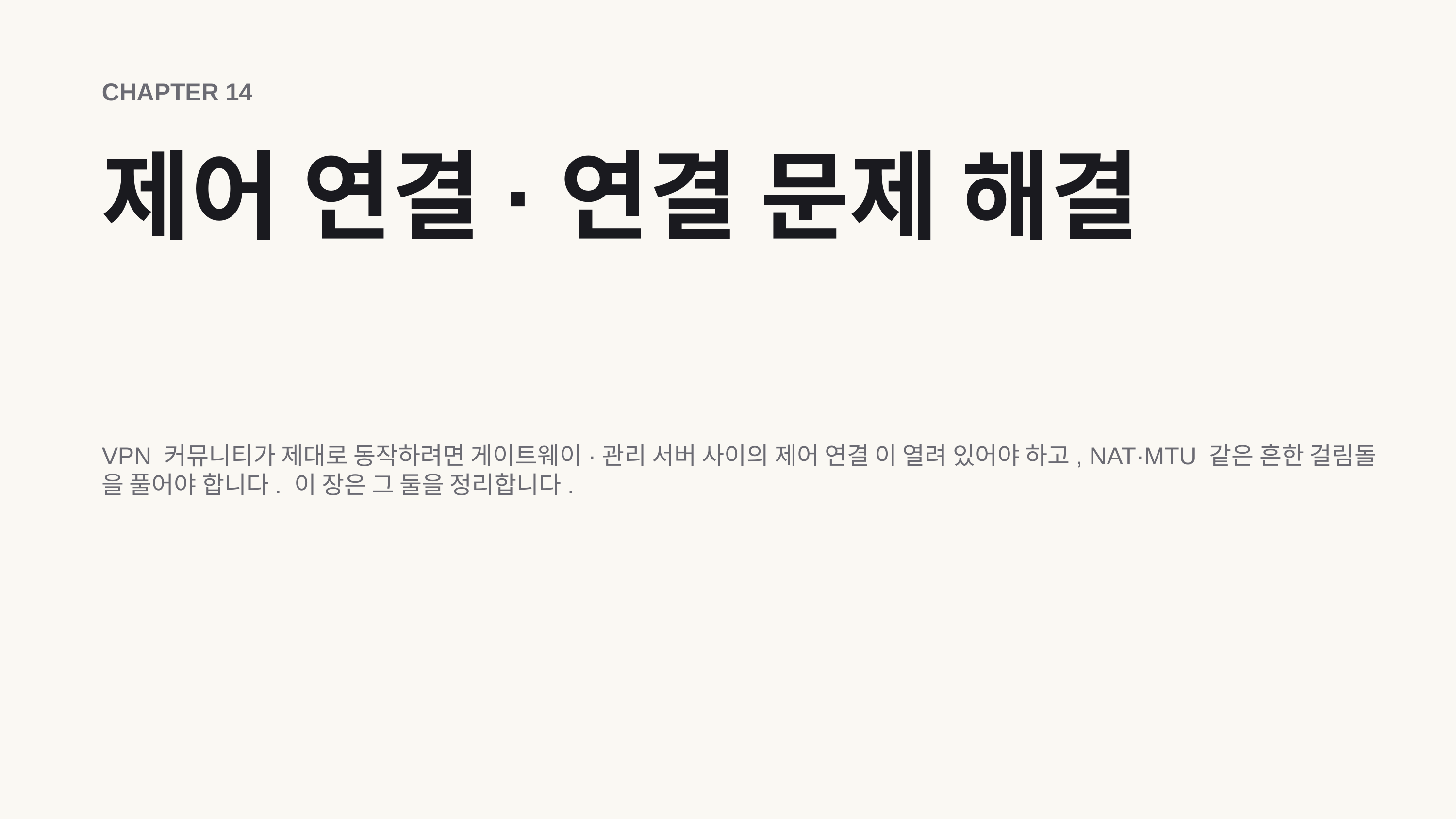

CHAPTER 14
제어 연결·연결 문제 해결
VPN 커뮤니티가 제대로 동작하려면 게이트웨이·관리 서버 사이의 제어 연결 이 열려 있어야 하고, NAT·MTU 같은 흔한 걸림돌 을 풀어야 합니다. 이 장은 그 둘을 정리합니다.